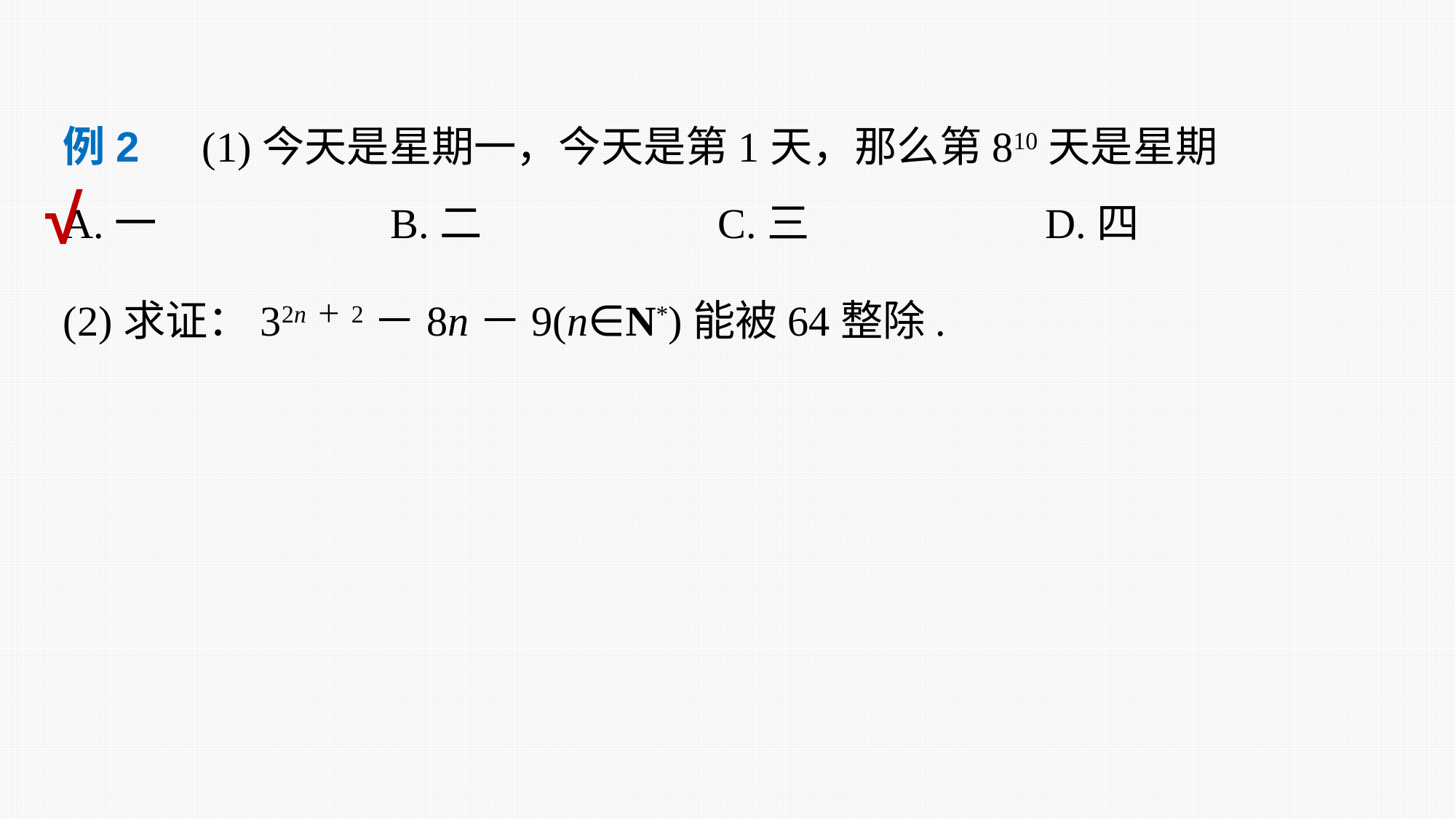

例2　(1)今天是星期一，今天是第1天，那么第810天是星期
A.一  		B.二  		C.三  		D.四
√
(2)求证：32n＋2－8n－9(n∈N*)能被64整除.